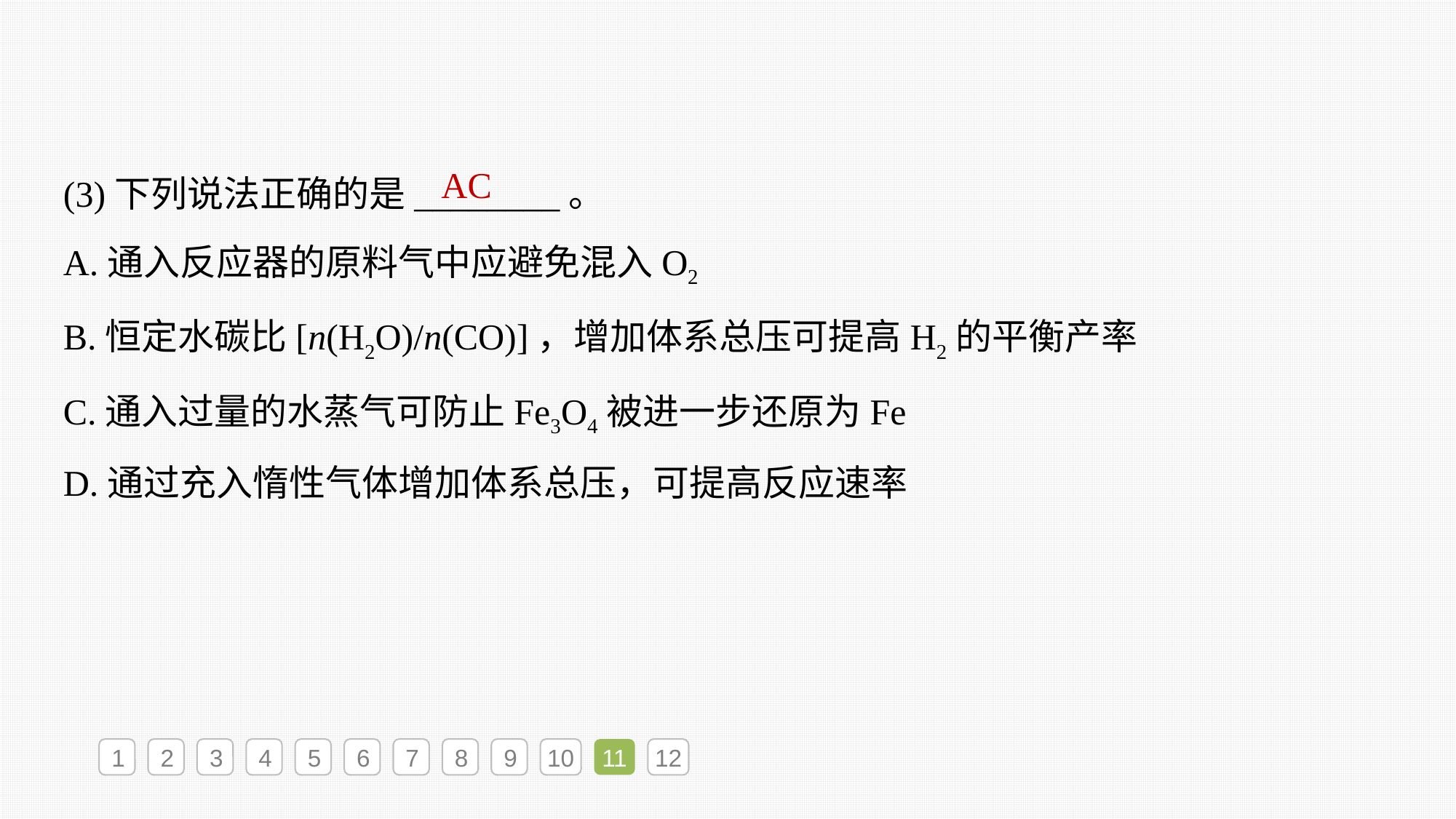

(3)下列说法正确的是________。
A.通入反应器的原料气中应避免混入O2
B.恒定水碳比[n(H2O)/n(CO)]，增加体系总压可提高H2的平衡产率
C.通入过量的水蒸气可防止Fe3O4被进一步还原为Fe
D.通过充入惰性气体增加体系总压，可提高反应速率
AC
1
2
3
4
5
6
7
8
9
10
11
12